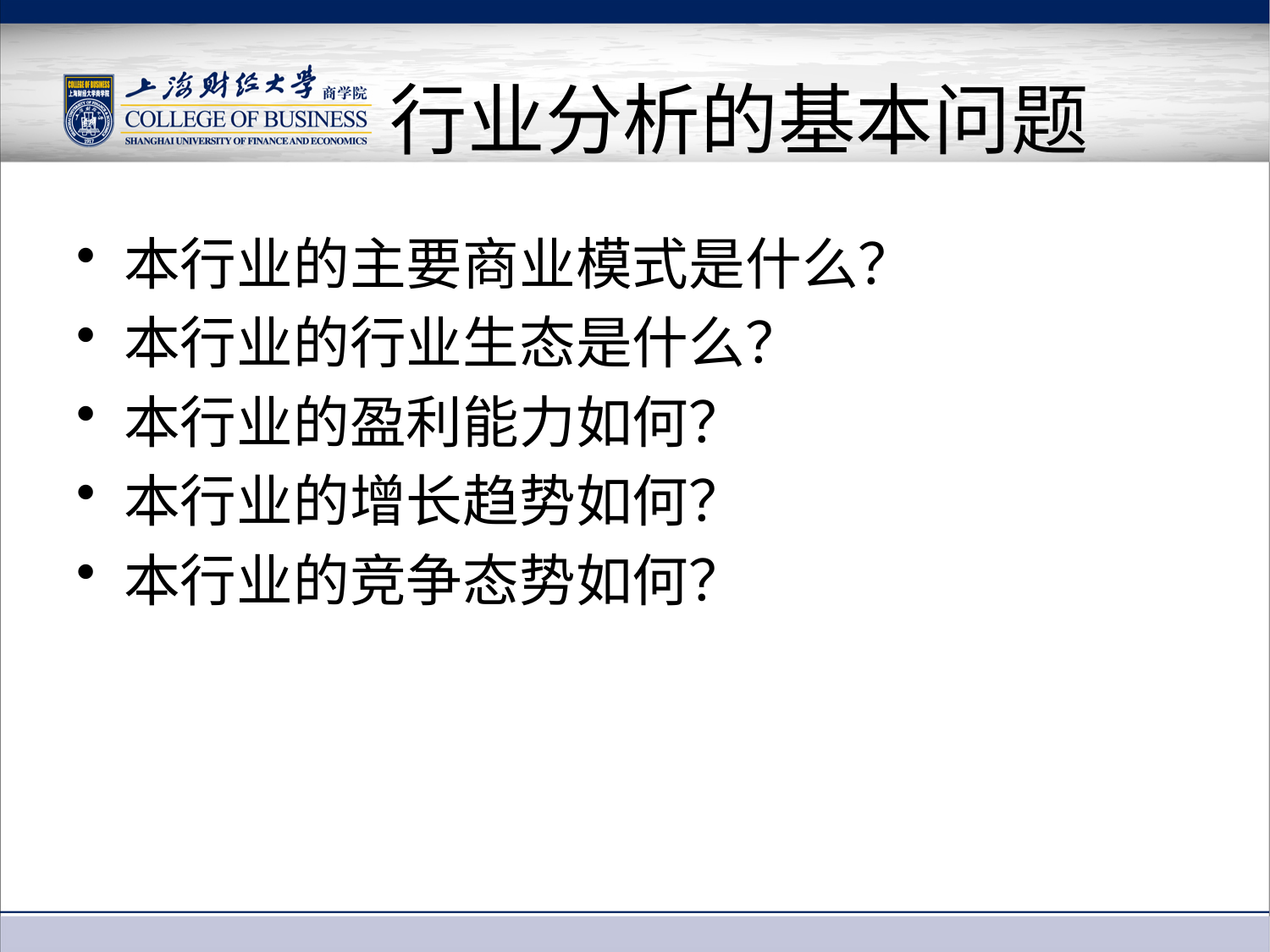

# 行业分析的基本问题
本行业的主要商业模式是什么？
本行业的行业生态是什么？
本行业的盈利能力如何？
本行业的增长趋势如何？
本行业的竞争态势如何？